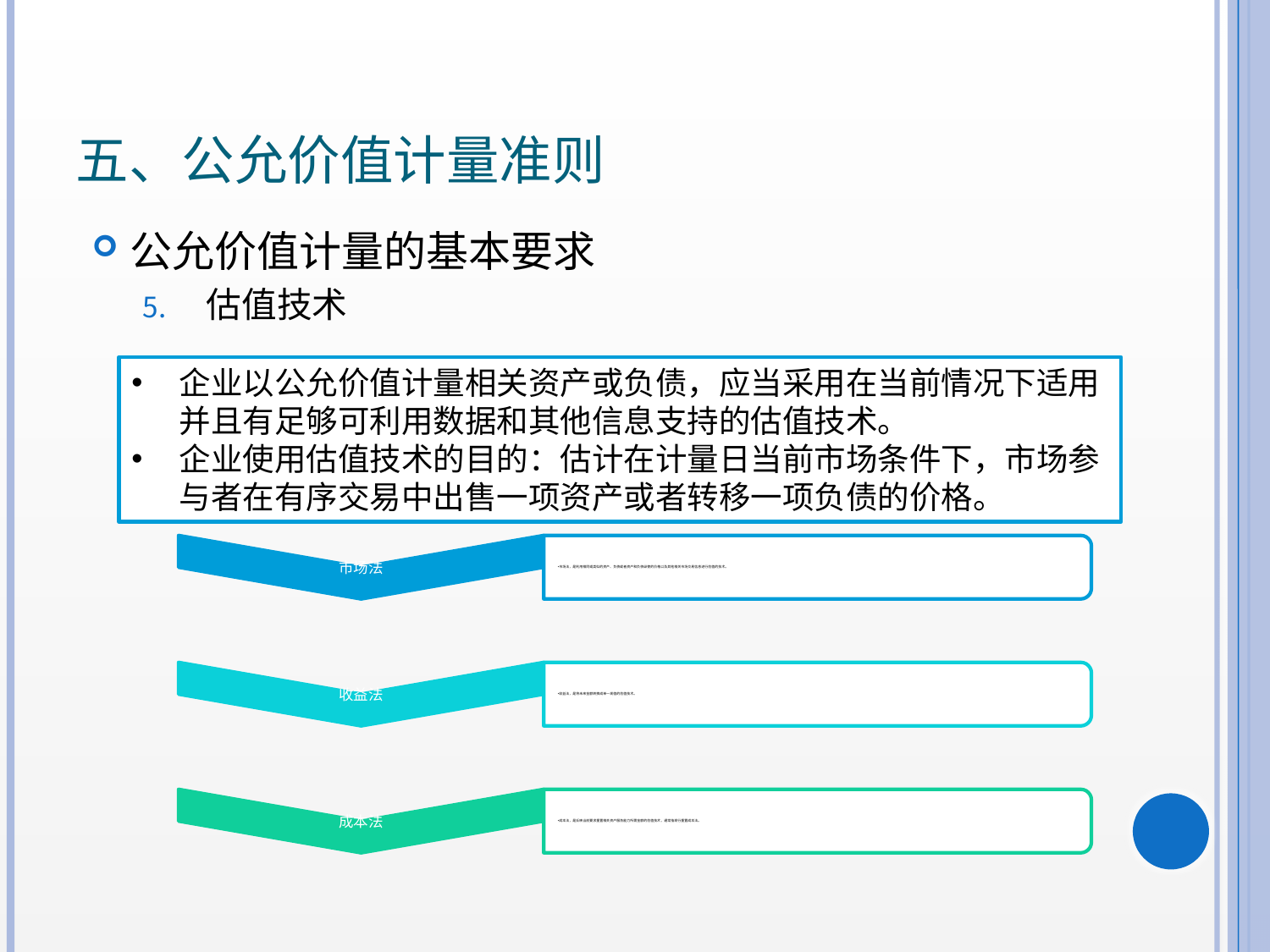

# 五、公允价值计量准则
公允价值计量的基本要求
估值技术

企业以公允价值计量相关资产或负债，应当采用在当前情况下适用并且有足够可利用数据和其他信息支持的估值技术。
企业使用估值技术的目的：估计在计量日当前市场条件下，市场参与者在有序交易中出售一项资产或者转移一项负债的价格。
市场法
市场法，是利用相同或类似的资产、负债或者资产和负债纵使的价格以及其他相关市场交易信息进行估值的技术。
收益法
收益法，是将未来金额转换成单一现值的估值技术。
成本法
成本法，是反映当前要求重置相关资产服务能力所需金额的估值技术，通常指现行重置成本法。